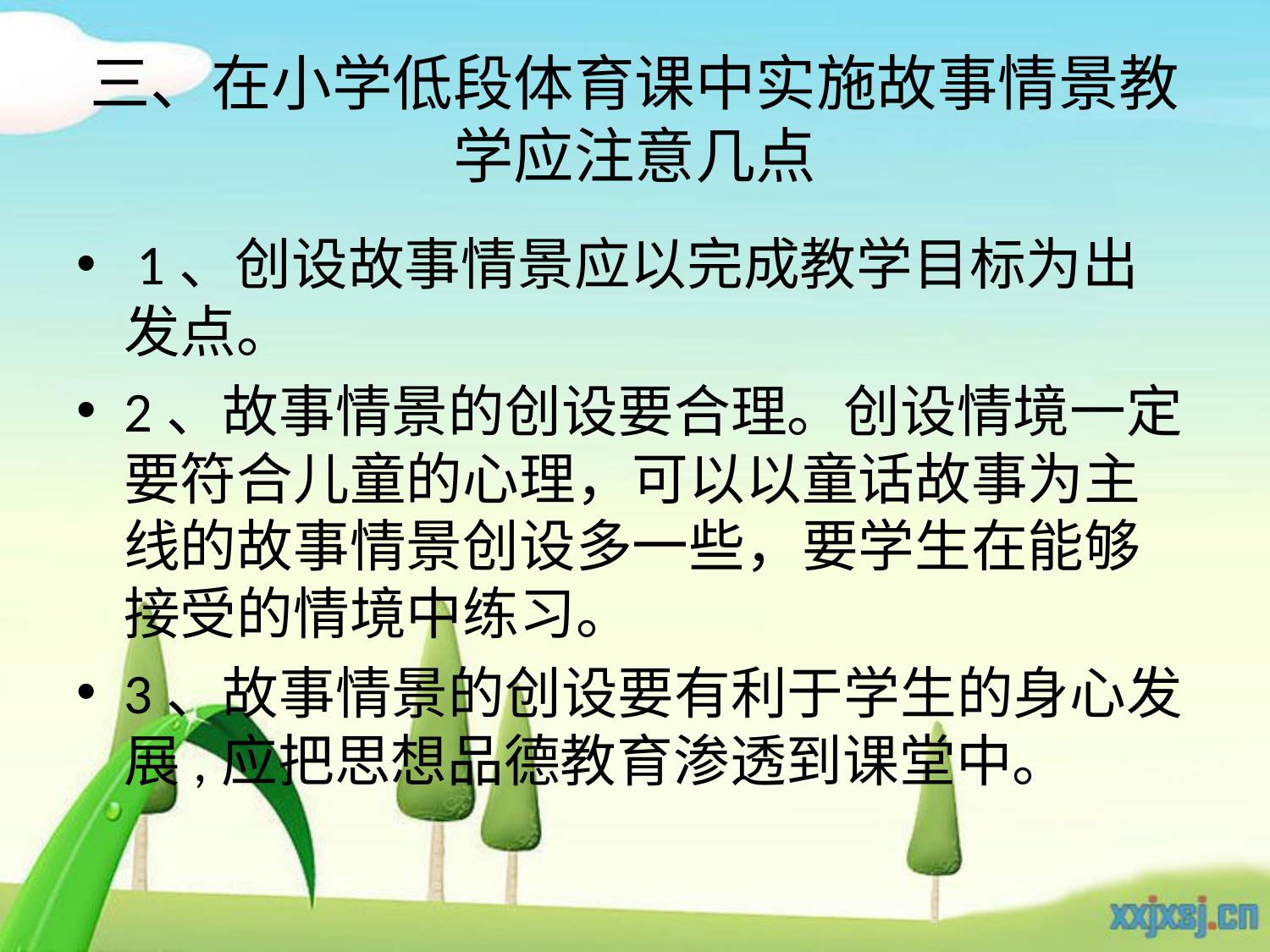

# 三、在小学低段体育课中实施故事情景教学应注意几点
 1、创设故事情景应以完成教学目标为出发点。
2、故事情景的创设要合理。创设情境一定要符合儿童的心理，可以以童话故事为主线的故事情景创设多一些，要学生在能够接受的情境中练习。
3、故事情景的创设要有利于学生的身心发展,应把思想品德教育渗透到课堂中。